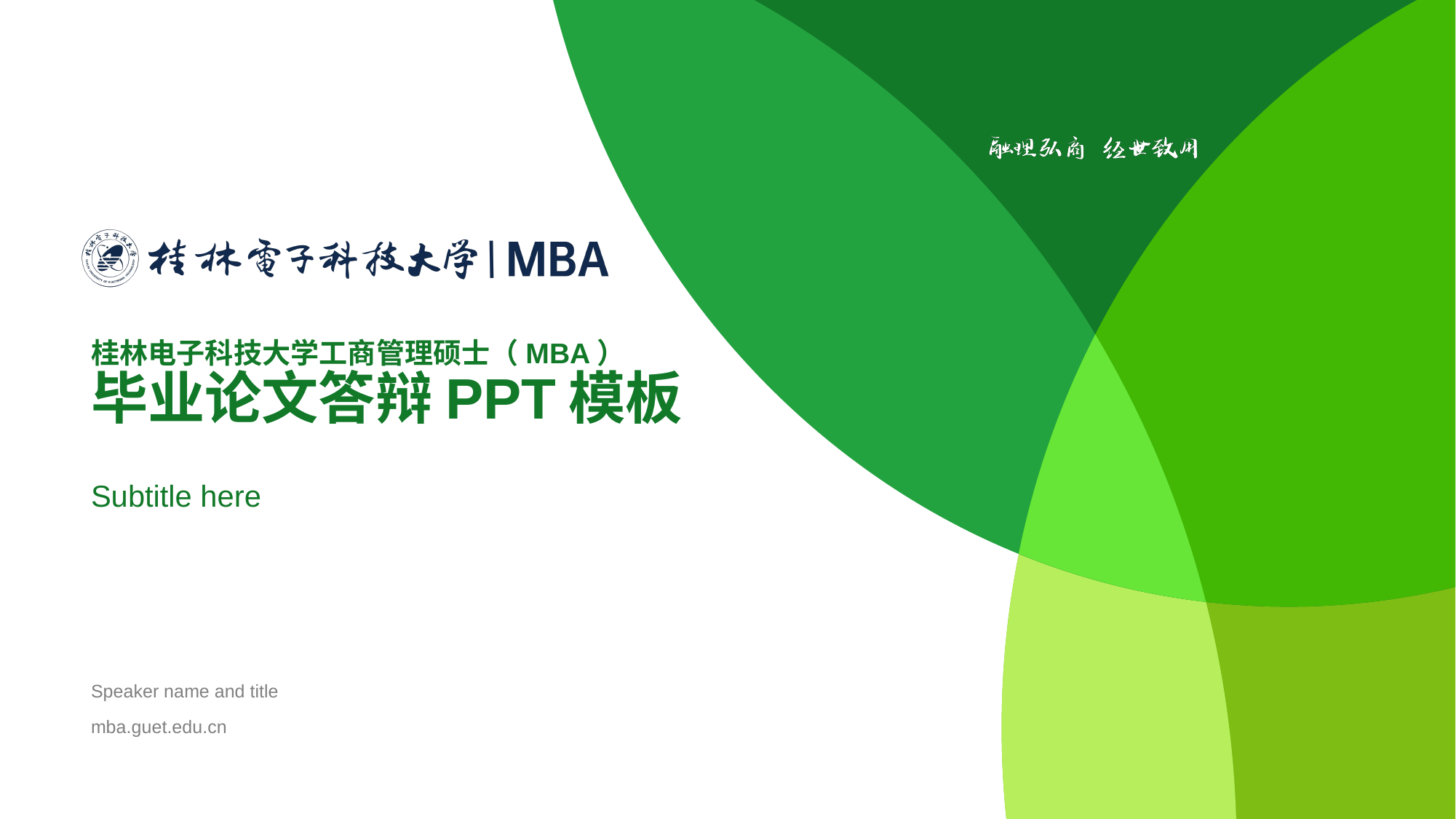

# 桂林电子科技大学工商管理硕士（MBA） 毕业论文答辩PPT模板
Subtitle here
Speaker name and title
mba.guet.edu.cn